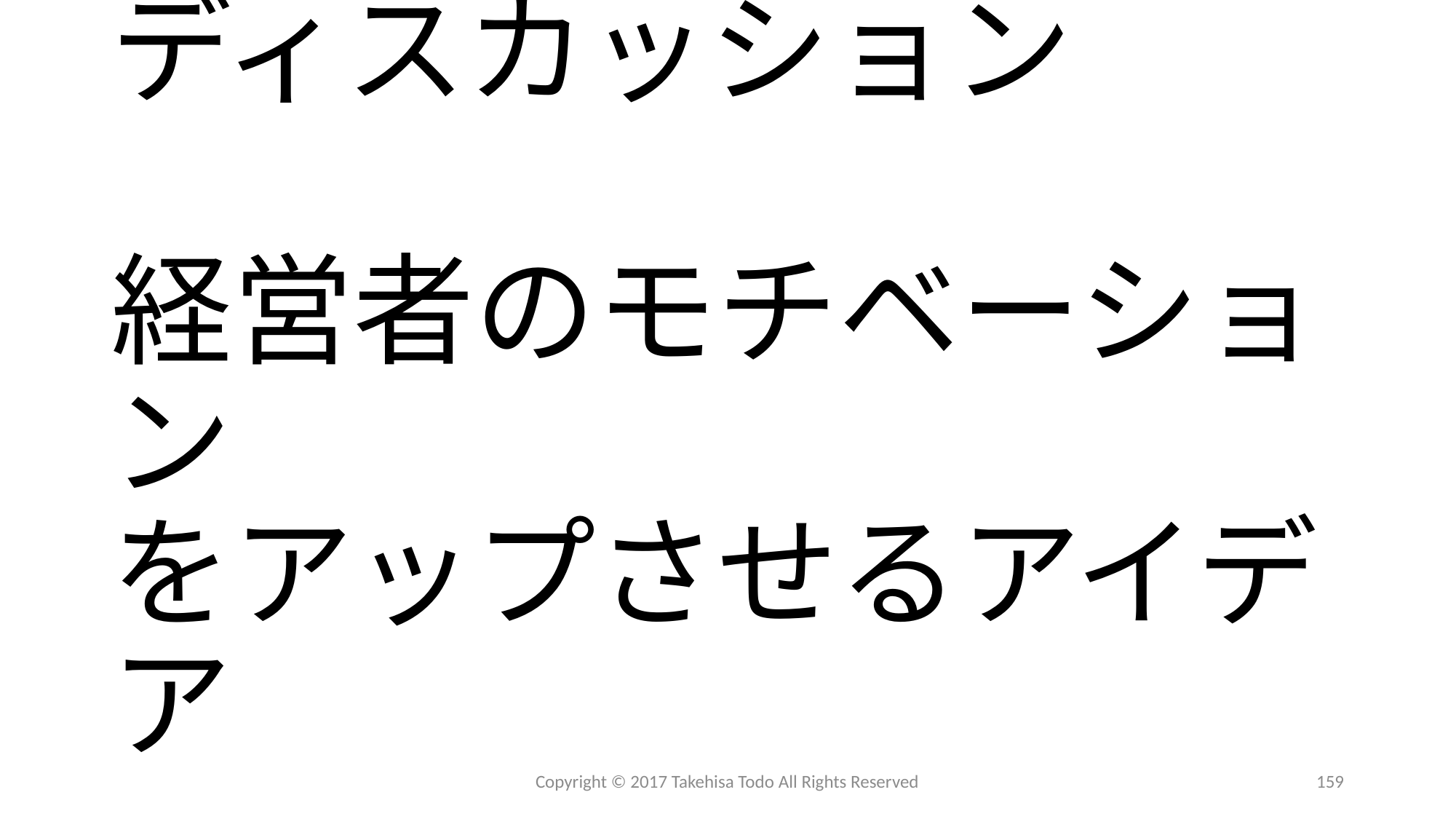

# ディスカッション 経営者のモチベーション をアップさせるアイデア
Copyright © 2017 Takehisa Todo All Rights Reserved
159